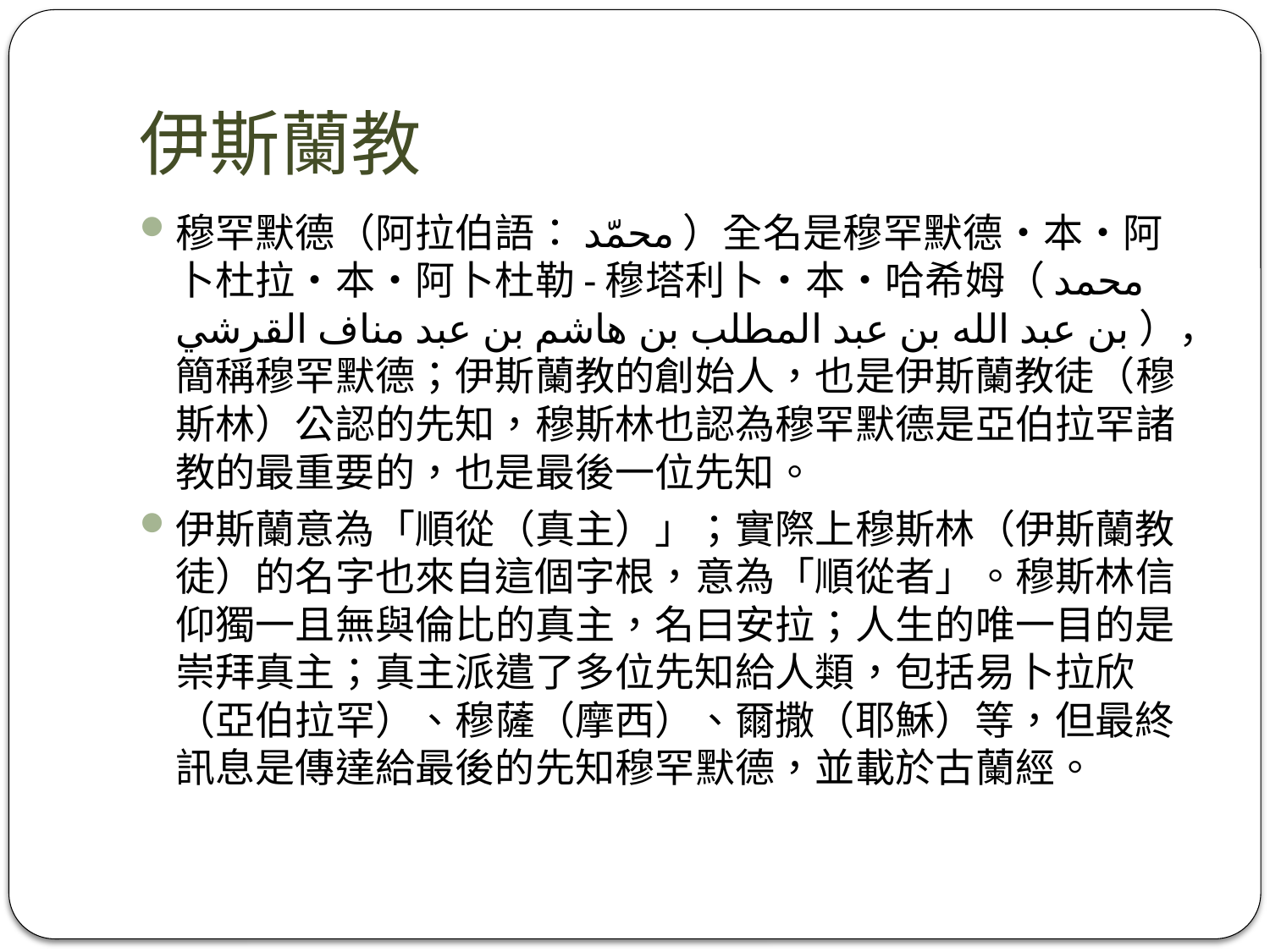

# 伊斯蘭教
穆罕默德（阿拉伯語：محمّد‎）全名是穆罕默德•本•阿卜杜拉•本•阿卜杜勒-穆塔利卜•本•哈希姆（محمد بن عبد الله بن عبد المطلب بن هاشم بن عبد مناف القرشي‎），簡稱穆罕默德；伊斯蘭教的創始人，也是伊斯蘭教徒（穆斯林）公認的先知，穆斯林也認為穆罕默德是亞伯拉罕諸教的最重要的，也是最後一位先知。
伊斯蘭意為「順從（真主）」；實際上穆斯林（伊斯蘭教徒）的名字也來自這個字根，意為「順從者」。穆斯林信仰獨一且無與倫比的真主，名曰安拉；人生的唯一目的是崇拜真主；真主派遣了多位先知給人類，包括易卜拉欣（亞伯拉罕）、穆薩（摩西）、爾撒（耶穌）等，但最終訊息是傳達給最後的先知穆罕默德，並載於古蘭經。